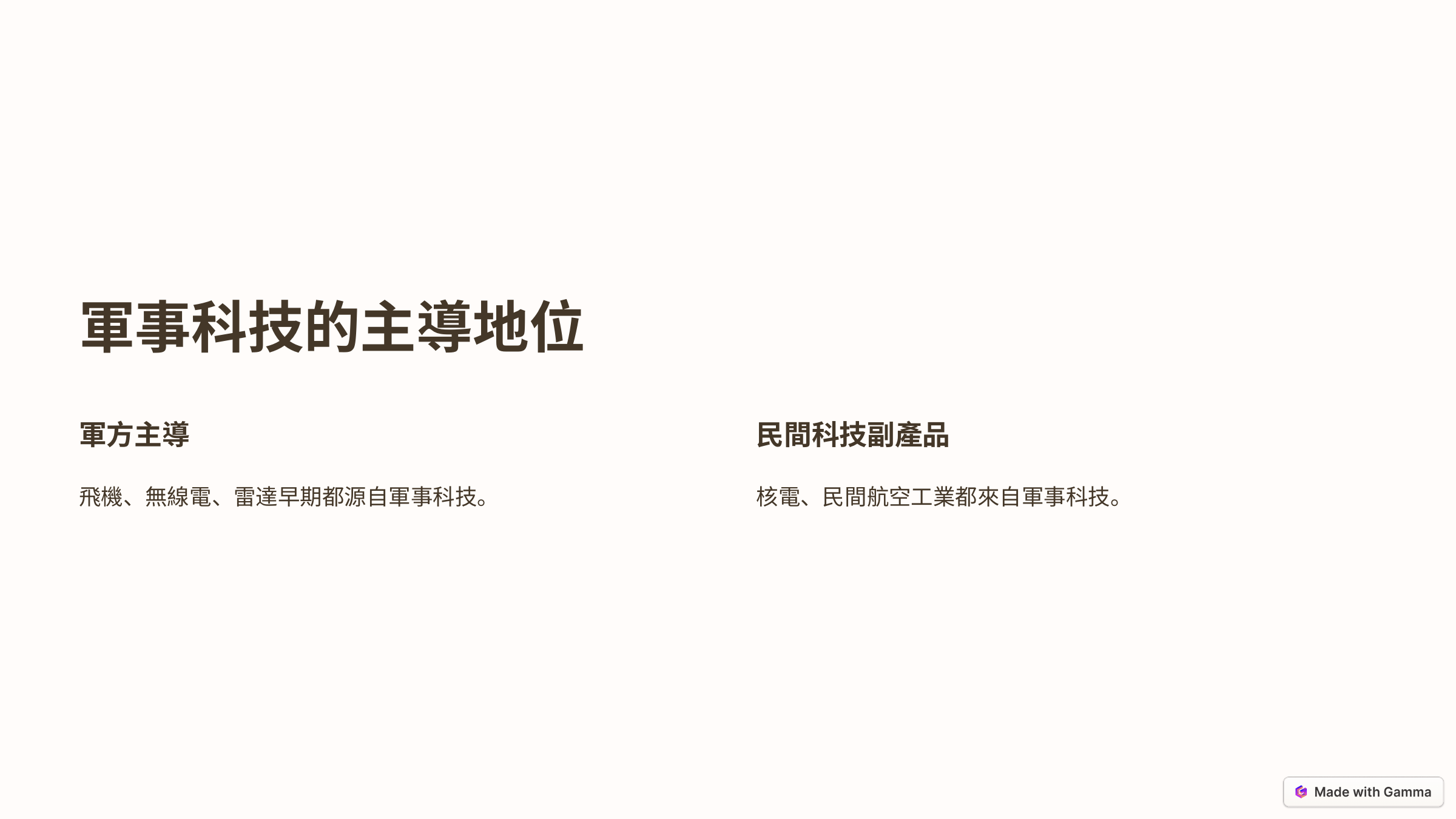

軍事科技的主導地位
軍方主導
民間科技副產品
飛機、無線電、雷達早期都源自軍事科技。
核電、民間航空工業都來自軍事科技。